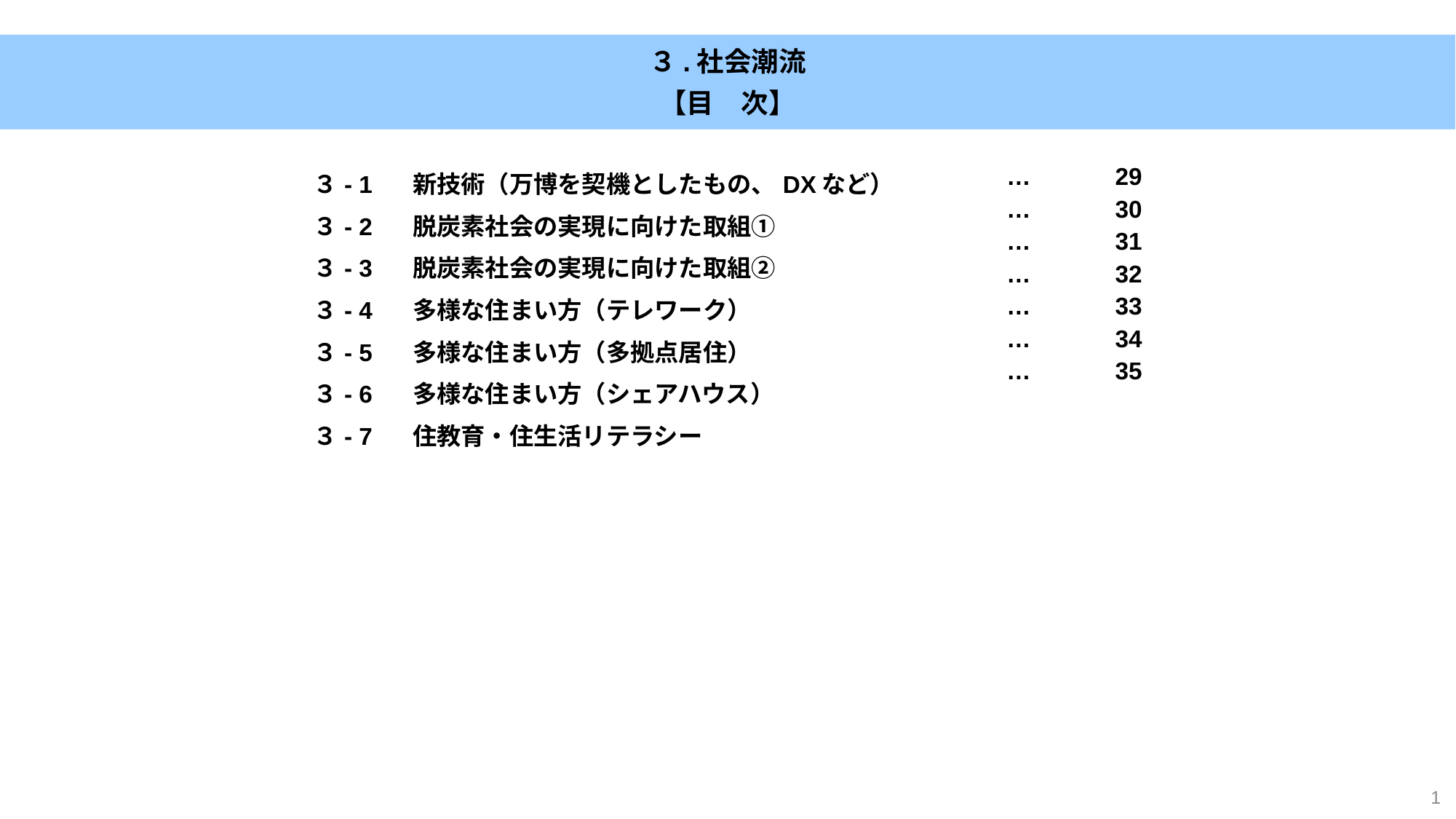

３.社会潮流
【目　次】

| ３- 1　 新技術（万博を契機としたもの、DXなど） ３- 2　 脱炭素社会の実現に向けた取組① ３- 3　 脱炭素社会の実現に向けた取組② ３- 4　 多様な住まい方（テレワーク） ３- 5　 多様な住まい方（多拠点居住） ３- 6　 多様な住まい方（シェアハウス） ３- 7　 住教育・住生活リテラシー | … … … … … … … | 29 30 31 32 33 34 35 |
| --- | --- | --- |
1